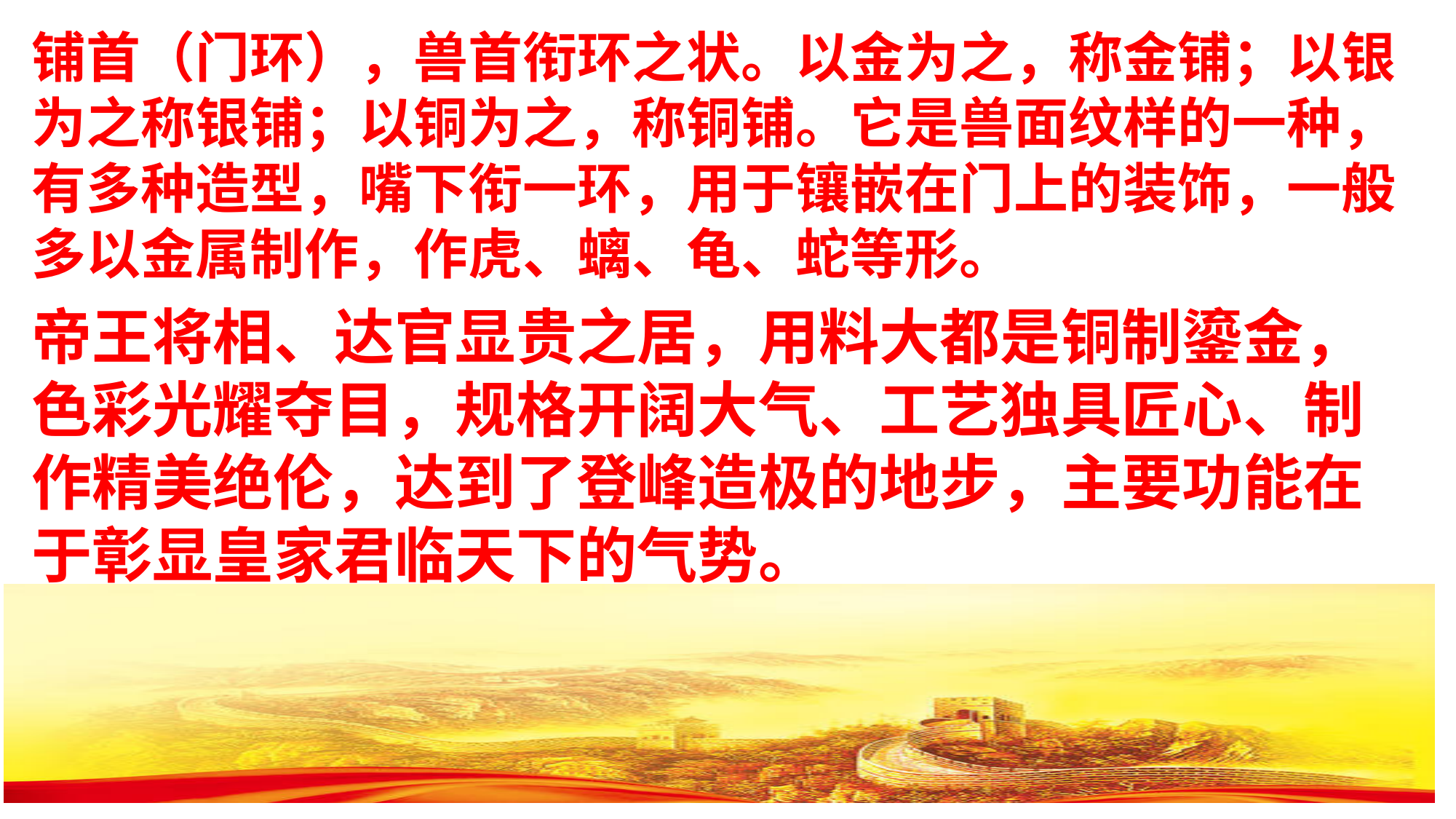

铺首（门环），兽首衔环之状。以金为之，称金铺；以银为之称银铺；以铜为之，称铜铺。它是兽面纹样的一种，有多种造型，嘴下衔一环，用于镶嵌在门上的装饰，一般多以金属制作，作虎、螭、龟、蛇等形。
帝王将相、达官显贵之居，用料大都是铜制鎏金，色彩光耀夺目，规格开阔大气、工艺独具匠心、制作精美绝伦，达到了登峰造极的地步，主要功能在于彰显皇家君临天下的气势。